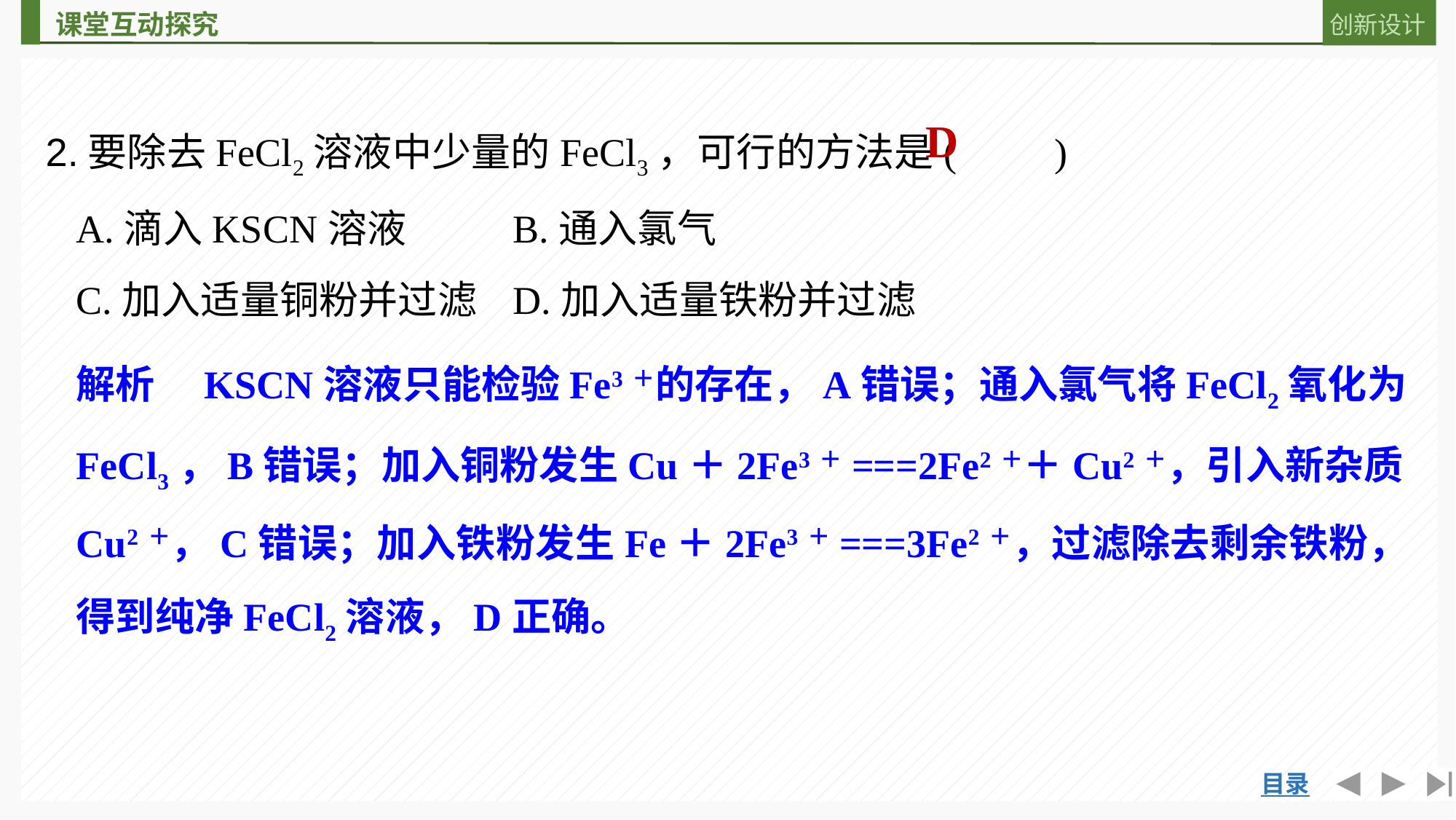

2.要除去FeCl2溶液中少量的FeCl3，可行的方法是(　　)
D
A.滴入KSCN溶液  	B.通入氯气
C.加入适量铜粉并过滤  	D.加入适量铁粉并过滤
解析　KSCN溶液只能检验Fe3＋的存在，A错误；通入氯气将FeCl2氧化为FeCl3，B错误；加入铜粉发生Cu＋2Fe3＋===2Fe2＋＋Cu2＋，引入新杂质Cu2＋，C错误；加入铁粉发生Fe＋2Fe3＋===3Fe2＋，过滤除去剩余铁粉，得到纯净FeCl2溶液，D正确。